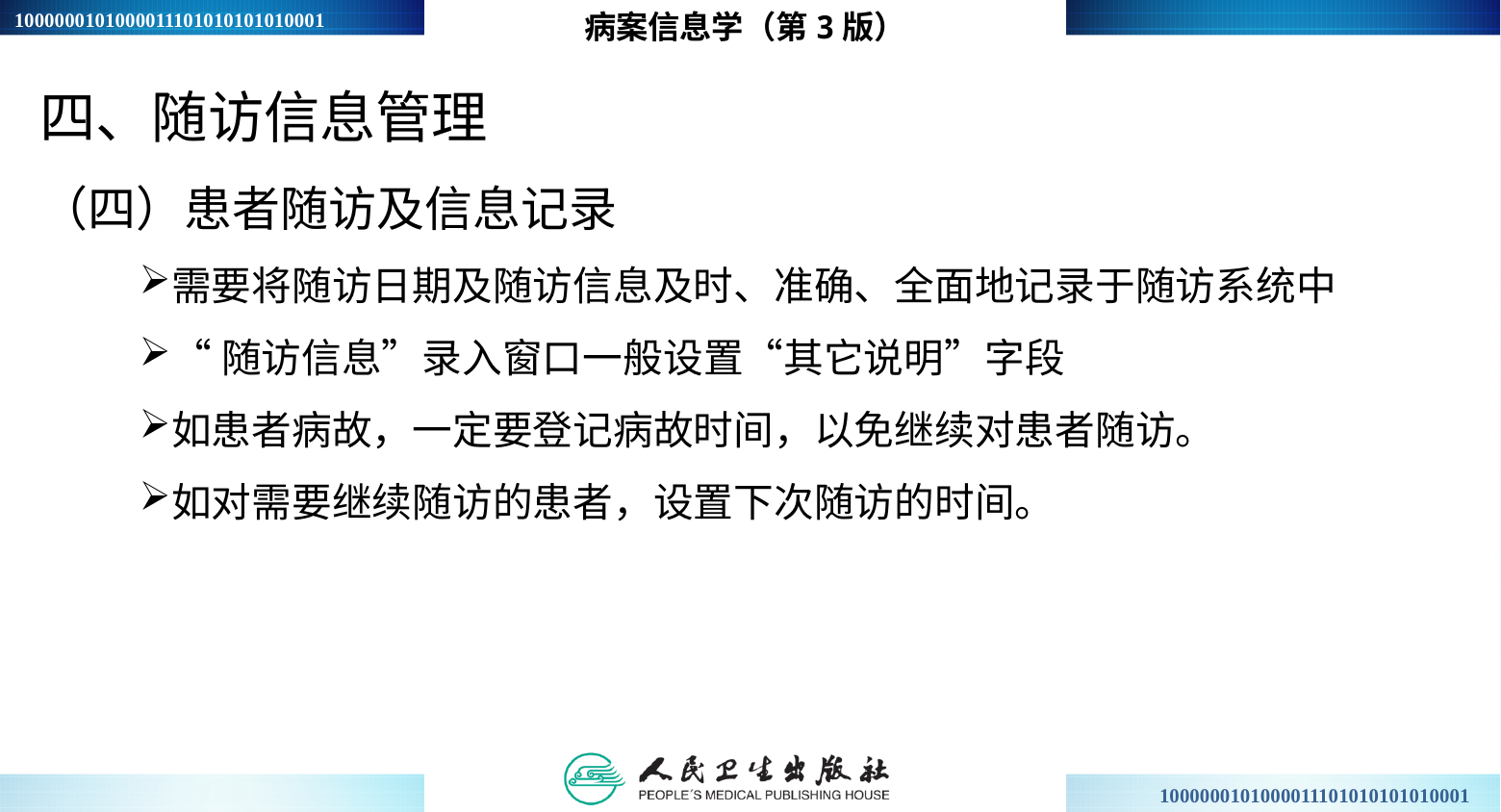

病案信息学（第3版）
四、随访信息管理
（四）患者随访及信息记录
需要将随访日期及随访信息及时、准确、全面地记录于随访系统中
“随访信息”录入窗口一般设置“其它说明”字段
如患者病故，一定要登记病故时间，以免继续对患者随访。
如对需要继续随访的患者，设置下次随访的时间。